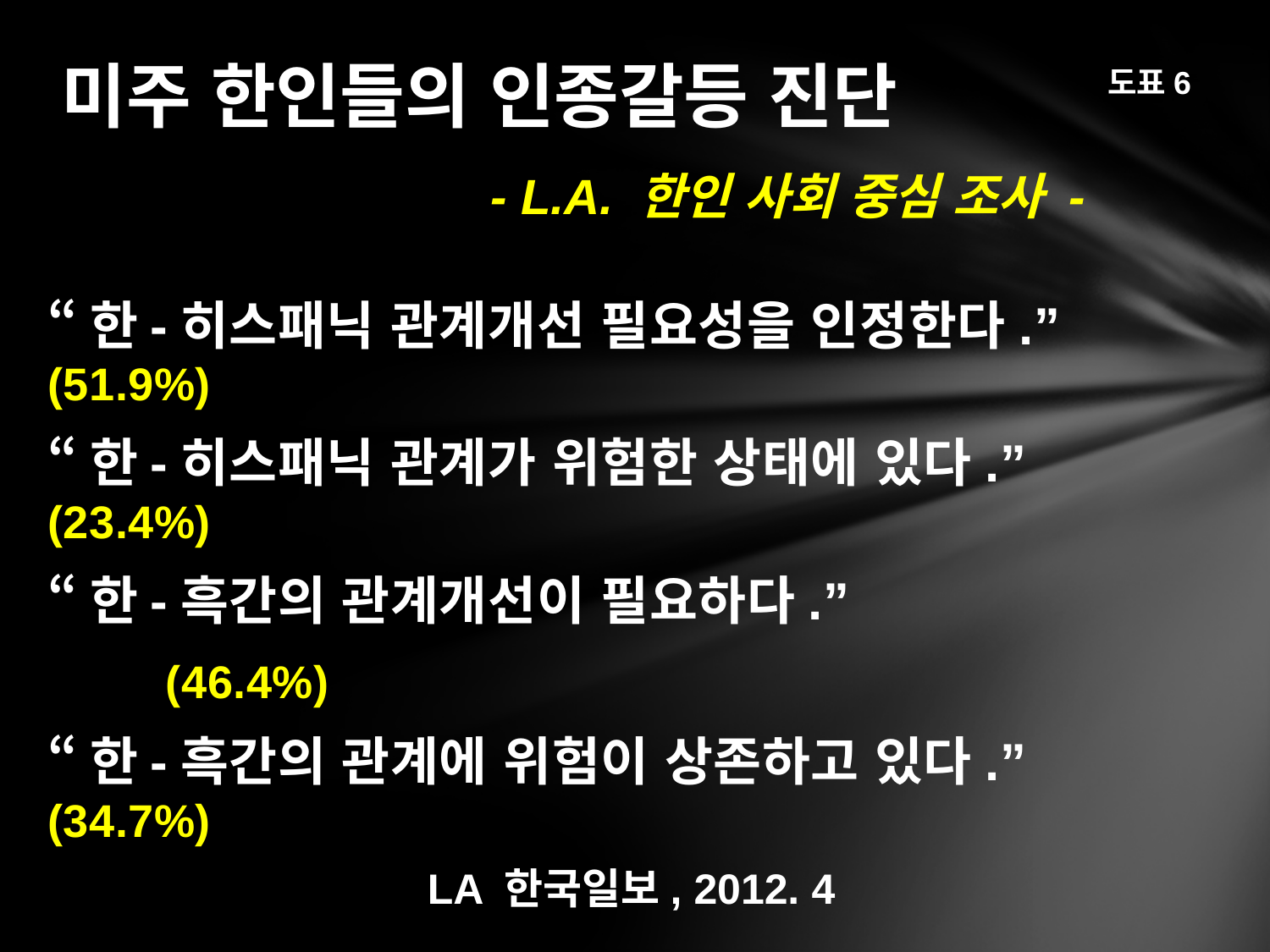

# 미주 한인들의 인종갈등 진단 - L.A. 한인 사회 중심 조사 -
도표6

“한-히스패닉 관계개선 필요성을 인정한다.” 							(51.9%)
“한-히스패닉 관계가 위험한 상태에 있다.” 							(23.4%)
“한-흑간의 관계개선이 필요하다.”
							(46.4%)
“한-흑간의 관계에 위험이 상존하고 있다.” 							(34.7%)

LA 한국일보, 2012. 4